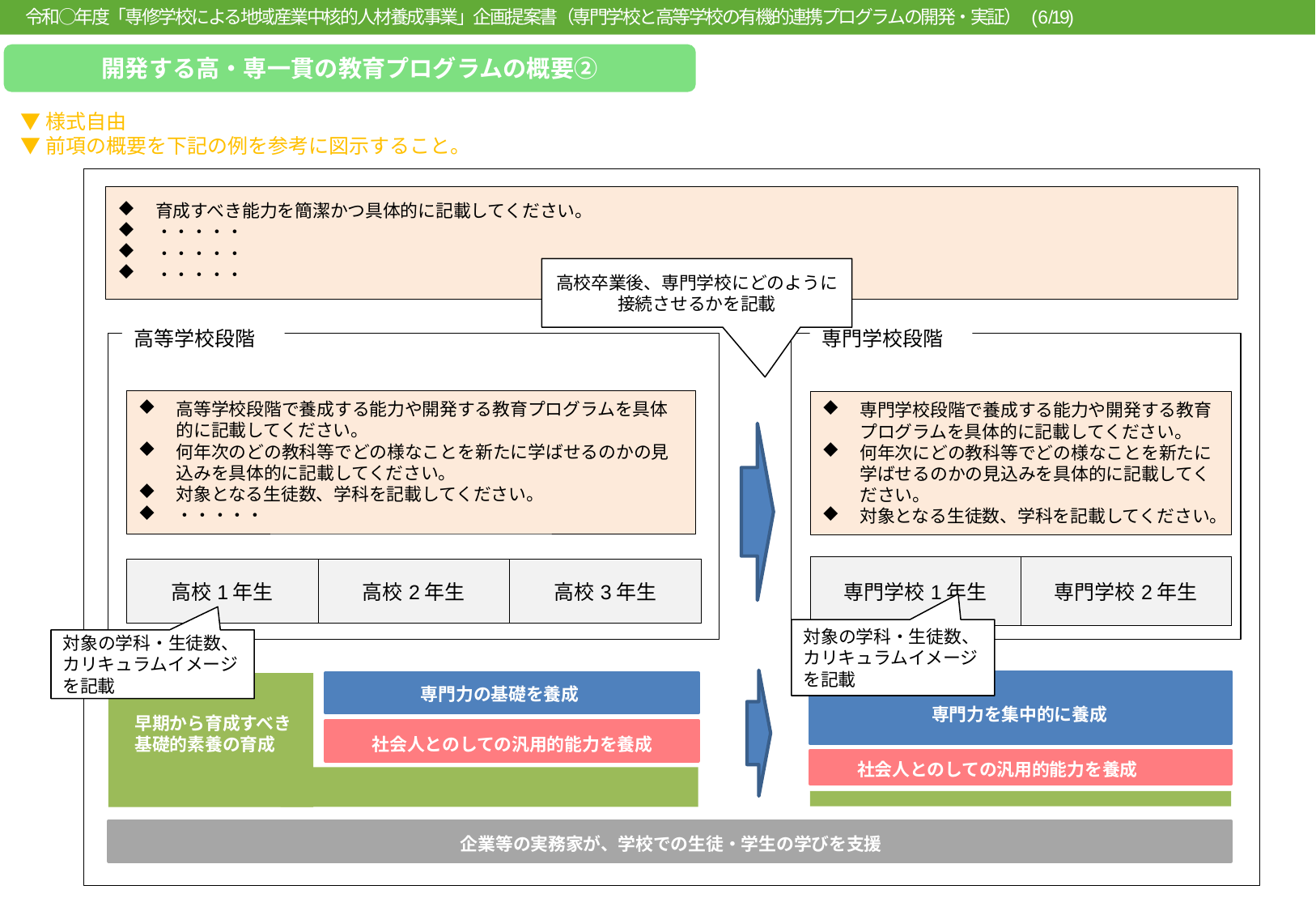

令和○年度「専修学校による地域産業中核的人材養成事業」企画提案書（専門学校と高等学校の有機的連携プログラムの開発・実証） (6/19)
開発する高・専一貫の教育プログラムの概要②

▼様式自由
▼前項の概要を下記の例を参考に図示すること。

育成すべき能力を簡潔かつ具体的に記載してください。
・・・・・
・・・・・
・・・・・
高校卒業後、専門学校にどのように接続させるかを記載
高等学校段階

高等学校段階で養成する能力や開発する教育プログラムを具体的に記載してください。
何年次のどの教科等でどの様なことを新たに学ばせるのかの見込みを具体的に記載してください。
対象となる生徒数、学科を記載してください。
・・・・・
専門学校段階

専門学校段階で養成する能力や開発する教育プログラムを具体的に記載してください。
何年次にどの教科等でどの様なことを新たに学ばせるのかの見込みを具体的に記載してください。
対象となる生徒数、学科を記載してください。

| 専門学校1年生 | 専門学校2年生 |
| --- | --- |
| 高校1年生 | 高校2年生 | 高校3年生 |
| --- | --- | --- |
対象の学科・生徒数、カリキュラムイメージを記載
対象の学科・生徒数、カリキュラムイメージを記載
専門力の基礎を養成

早期から育成すべき
基礎的素養の育成

専門力を集中的に養成
社会人とのしての汎用的能力を養成

社会人とのしての汎用的能力を養成

企業等の実務家が、学校での生徒・学生の学びを支援